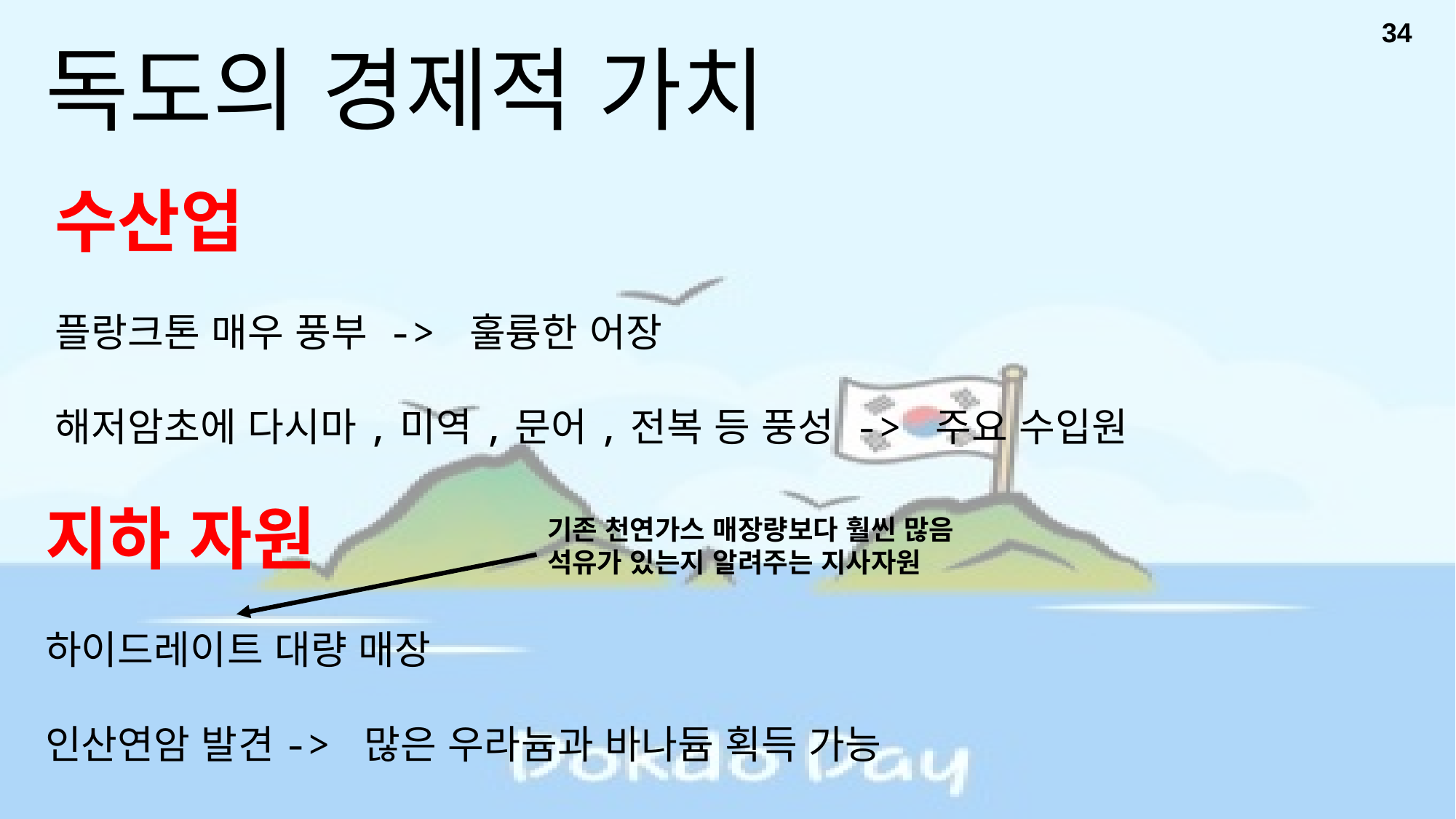

34

독도의 경제적 가치
수산업

플랑크톤 매우 풍부 -> 훌륭한 어장

해저암초에 다시마,미역,문어,전복 등 풍성 -> 주요 수입원
지하 자원

하이드레이트 대량 매장

인산연암 발견-> 많은 우라늄과 바나듐 획득 가능

기존 천연가스 매장량보다 훨씬 많음
석유가 있는지 알려주는 지사자원